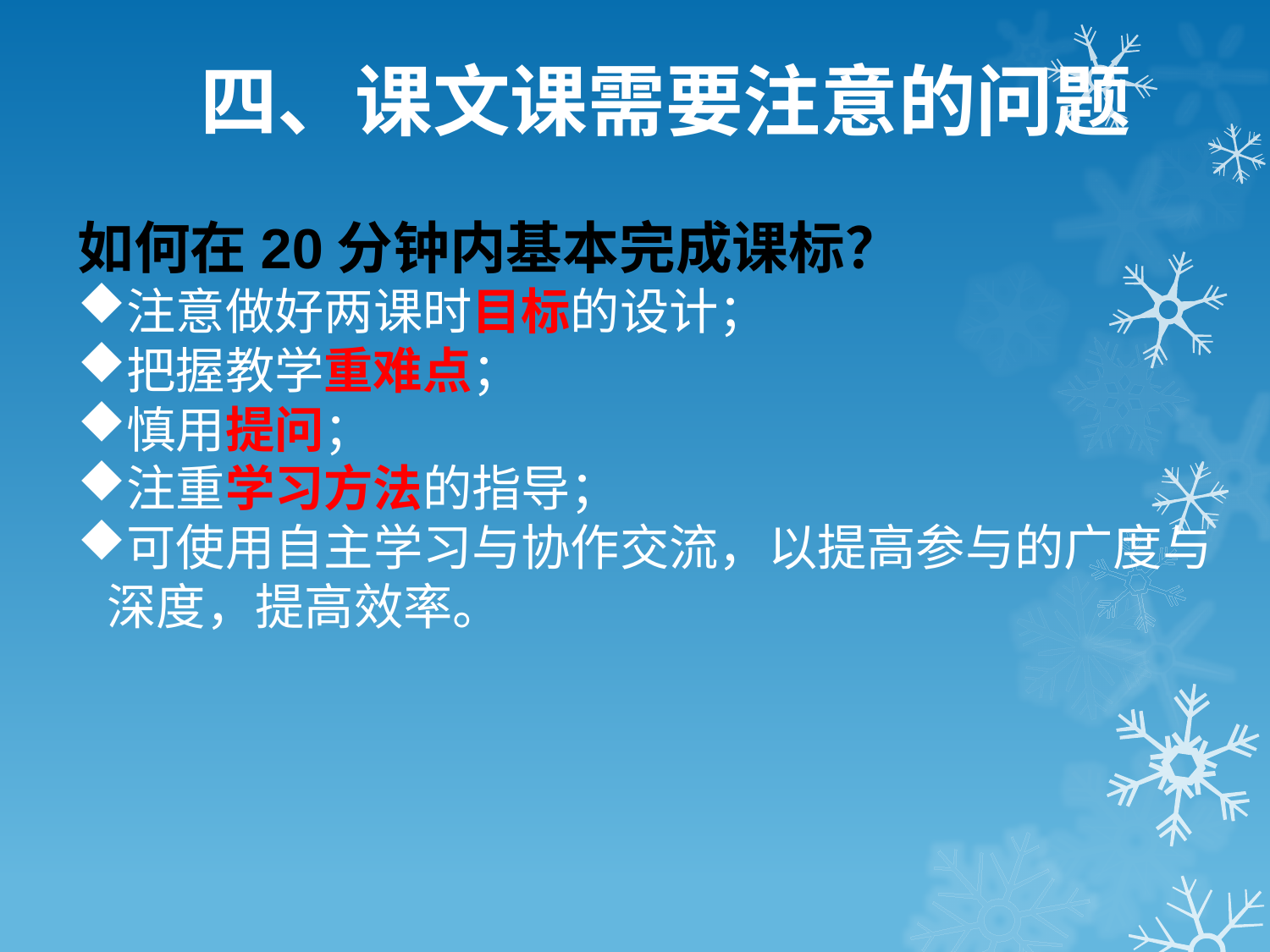

四、课文课需要注意的问题
如何在20分钟内基本完成课标？
注意做好两课时目标的设计；
把握教学重难点；
慎用提问；
注重学习方法的指导；
可使用自主学习与协作交流，以提高参与的广度与深度，提高效率。